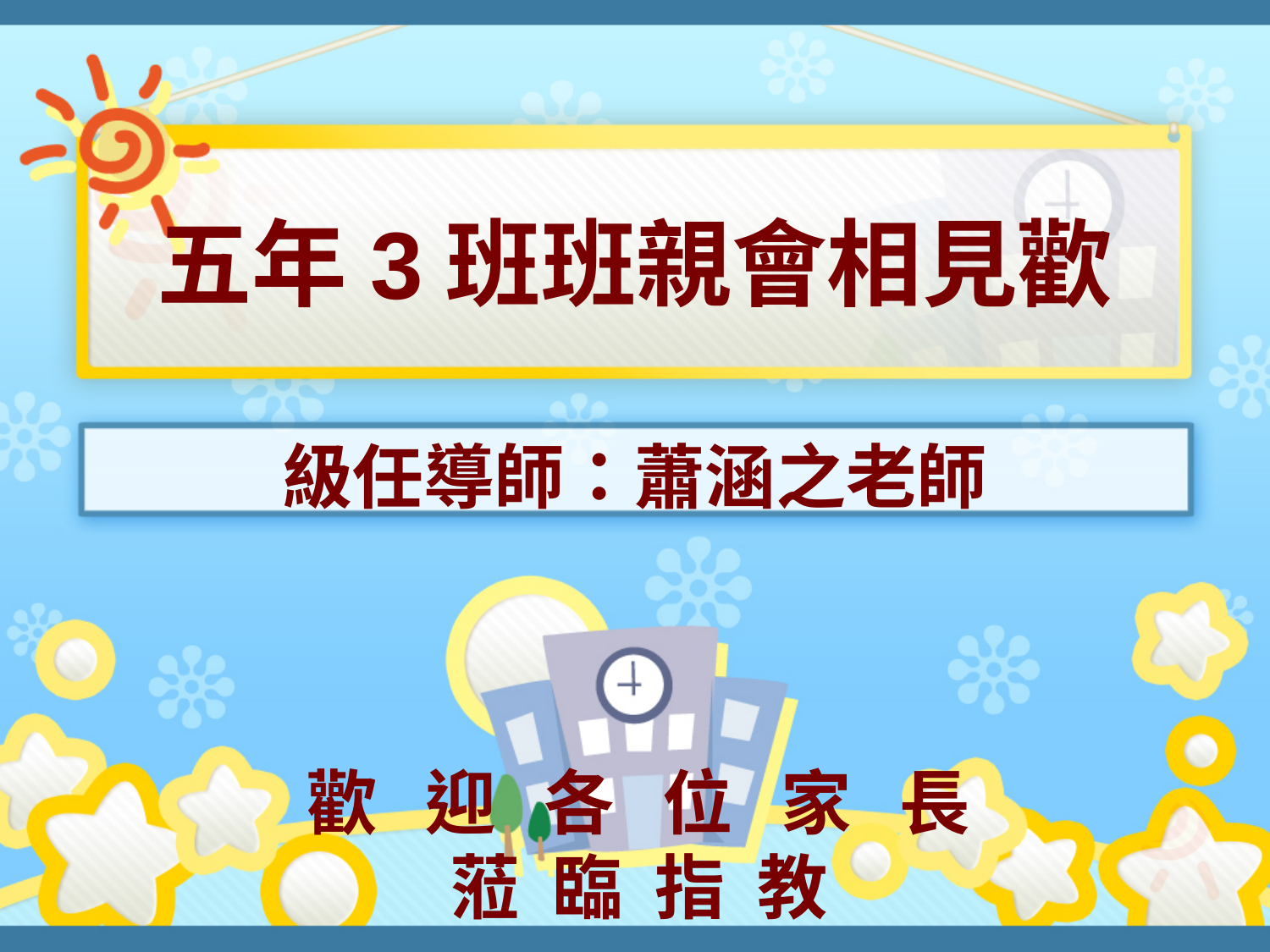

# 五年3班班親會相見歡
級任導師：蕭涵之老師
歡   迎   各   位   家   長
蒞  臨  指  教